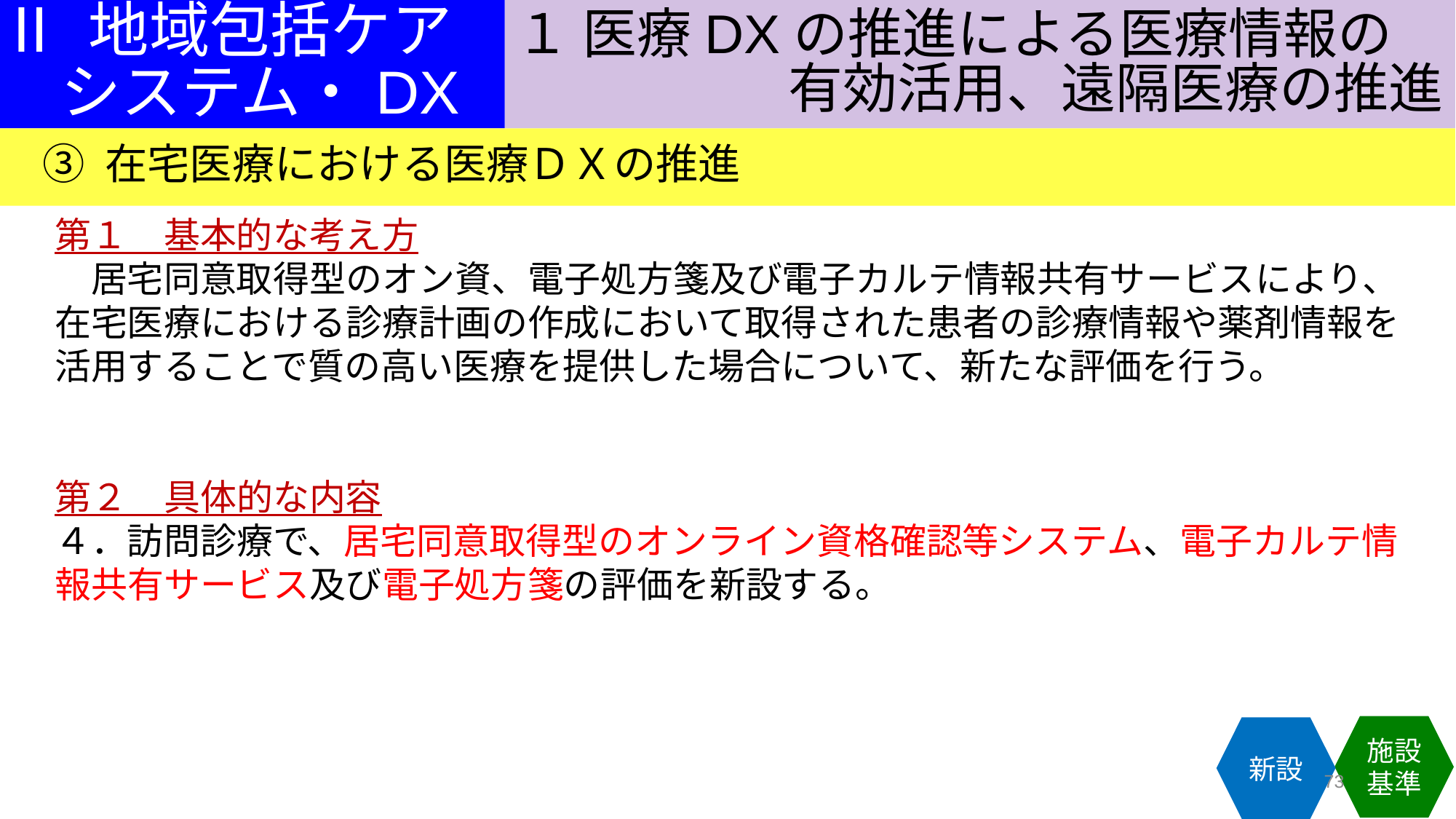

１ 医療DXの推進による医療情報の
　　　　　有効活用、遠隔医療の推進
Ⅱ 地域包括ケア
　システム・DX
③ 在宅医療における医療ＤＸの推進
第１　基本的な考え方
　居宅同意取得型のオン資、電子処方箋及び電子カルテ情報共有サービスにより、在宅医療における診療計画の作成において取得された患者の診療情報や薬剤情報を活用することで質の高い医療を提供した場合について、新たな評価を行う。

第２　具体的な内容
４．訪問診療で、居宅同意取得型のオンライン資格確認等システム、電子カルテ情報共有サービス及び電子処方箋の評価を新設する。

施設基準
新設
73